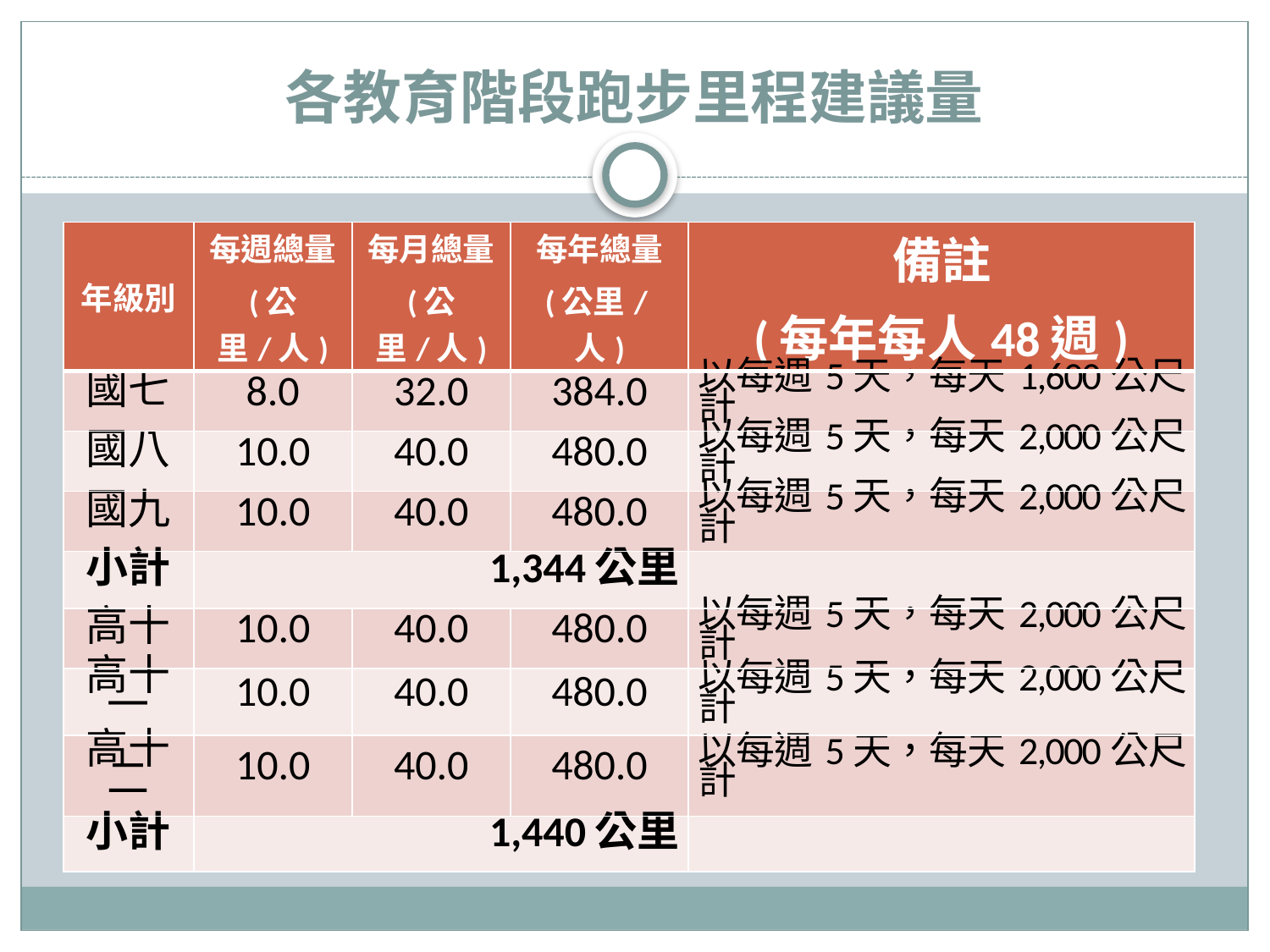

# 各教育階段跑步里程建議量
| 年級別 | 每週總量 (公里/人) | 每月總量 (公里/人) | 每年總量 (公里/人) | 備註 (每年每人48週) |
| --- | --- | --- | --- | --- |
| 國七 | 8.0 | 32.0 | 384.0 | 以每週5天，每天1,600公尺計 |
| 國八 | 10.0 | 40.0 | 480.0 | 以每週5天，每天2,000公尺計 |
| 國九 | 10.0 | 40.0 | 480.0 | 以每週5天，每天2,000公尺計 |
| 小計 | 1,344公里 |  |  |  |
| 高十 | 10.0 | 40.0 | 480.0 | 以每週5天，每天2,000公尺計 |
| 高十一 | 10.0 | 40.0 | 480.0 | 以每週5天，每天2,000公尺計 |
| 高十二 | 10.0 | 40.0 | 480.0 | 以每週5天，每天2,000公尺計 |
| 小計 | 1,440公里 |  |  |  |